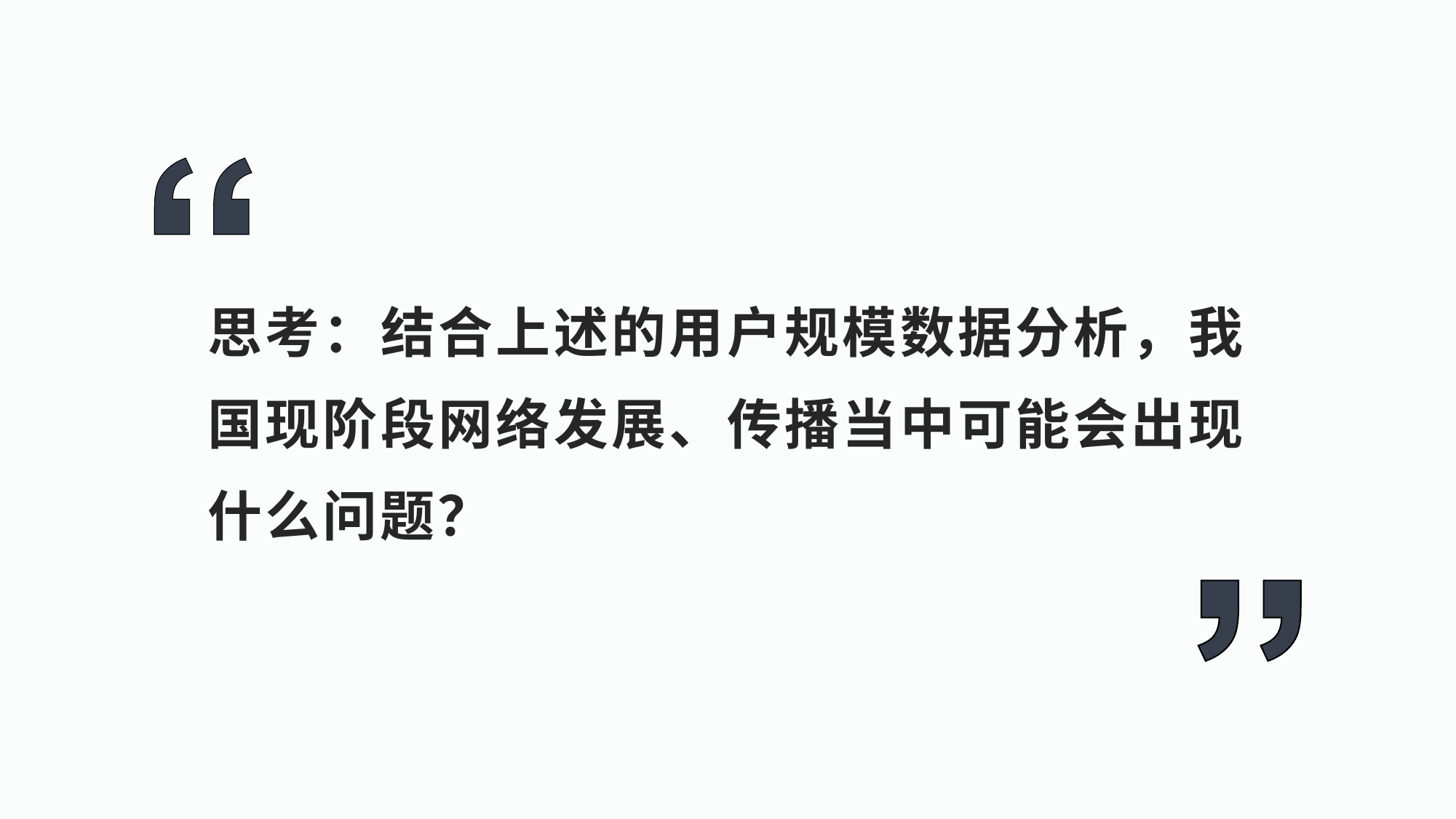

思考：结合上述的用户规模数据分析，我国现阶段网络发展、传播当中可能会出现什么问题？